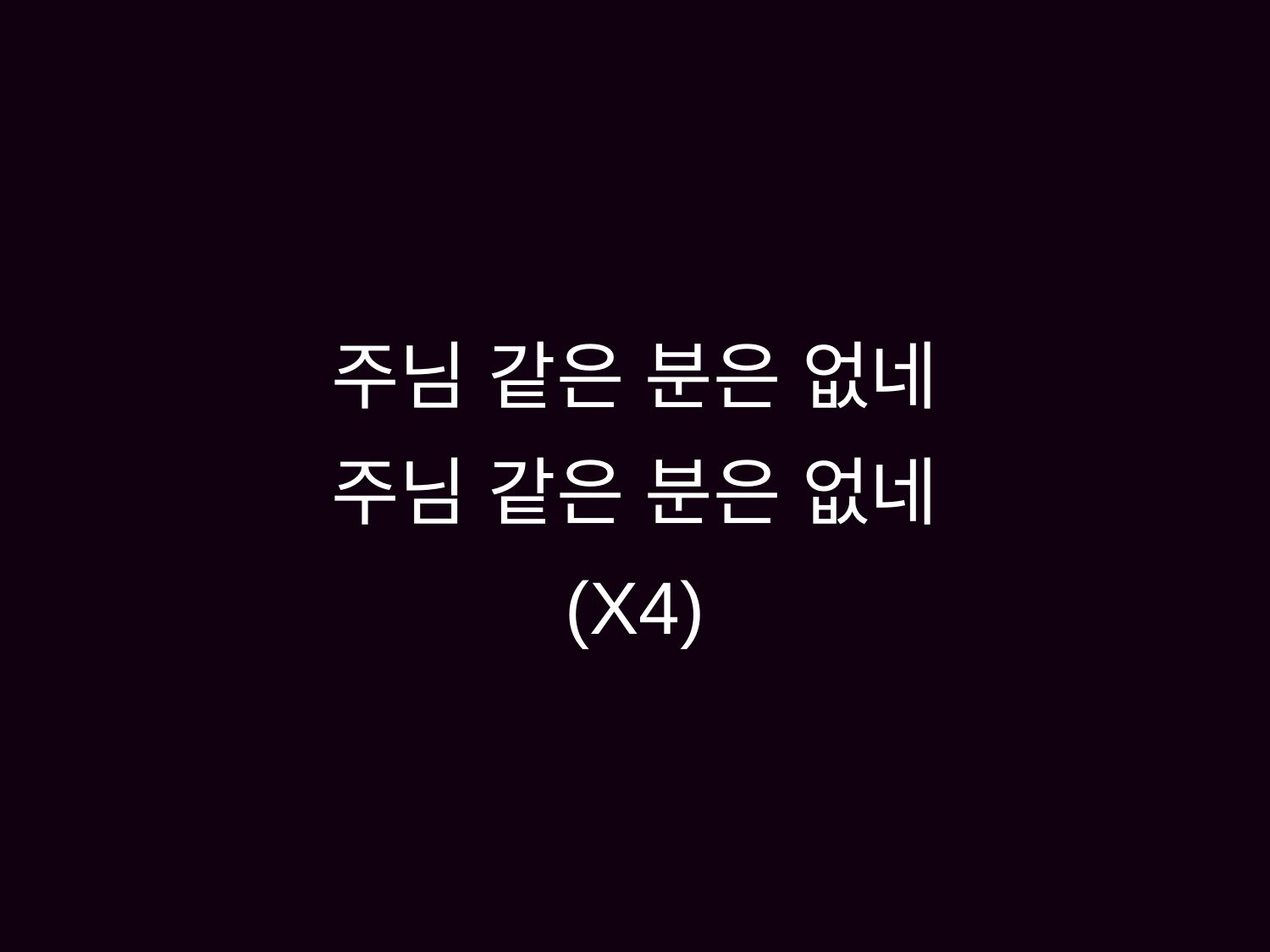

# 주님 같은 분은 없네 주님 같은 분은 없네 (X4)